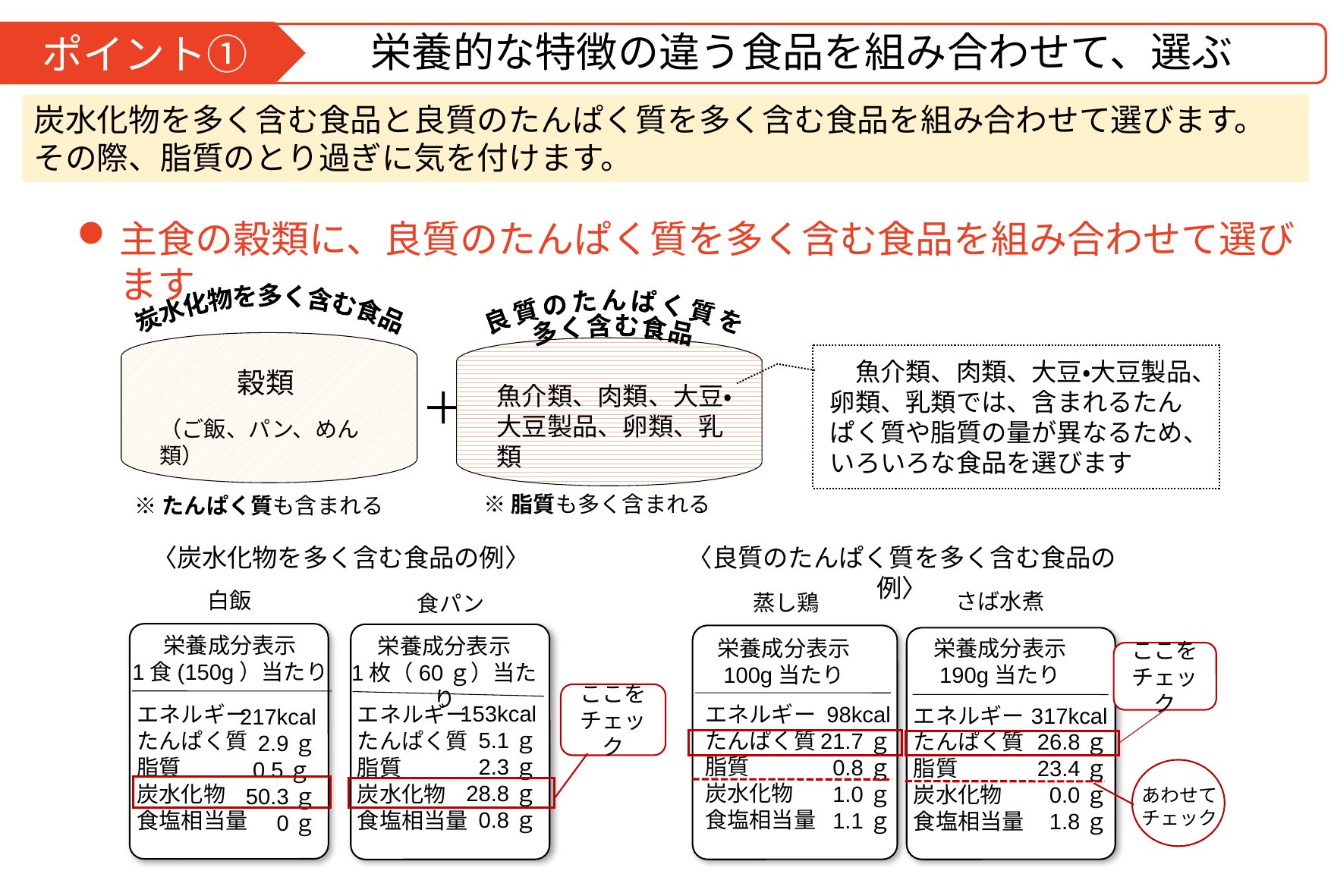

栄養的な特徴の違う食品を組み合わせて、選ぶ
ポイント①

炭水化物を多く含む食品と良質のたんぱく質を多く含む食品を組み合わせて選びます。
その際、脂質のとり過ぎに気を付けます。
主食の穀類に、良質のたんぱく質を多く含む食品を組み合わせて選びます

炭水化物を多く含む食品

良質のたんぱく質を
多く含む食品

　魚介類、肉類、大豆・大豆製品、卵類、乳類では、含まれるたんぱく質や脂質の量が異なるため、いろいろな食品を選びます
穀類
＋
魚介類、肉類、大豆・大豆製品、卵類、乳類
（ご飯、パン、めん類）
※脂質も多く含まれる
※たんぱく質も含まれる
〈良質のたんぱく質を多く含む食品の例〉
〈炭水化物を多く含む食品の例〉
白飯
さば水煮
蒸し鶏
食パン

栄養成分表示
1食(150g）当たり
栄養成分表示
1枚（60ｇ）当たり

栄養成分表示
190g当たり
栄養成分表示
100g当たり
ここをチェック
ここをチェック
153kcal
5.1ｇ
2.3ｇ
28.8ｇ
0.8ｇ
エネルギー
たんぱく質
脂質
炭水化物
食塩相当量
98kcal
21.7ｇ
0.8ｇ
1.0ｇ
1.1ｇ
エネルギー
たんぱく質
脂質
炭水化物
食塩相当量
エネルギー
たんぱく質
脂質
炭水化物
食塩相当量
エネルギー
たんぱく質
脂質
炭水化物
食塩相当量
317kcal
26.8ｇ
23.4ｇ
0.0ｇ
1.8ｇ
217kcal
2.9ｇ
0.5ｇ50.3ｇ
　0ｇ

あわせてチェック